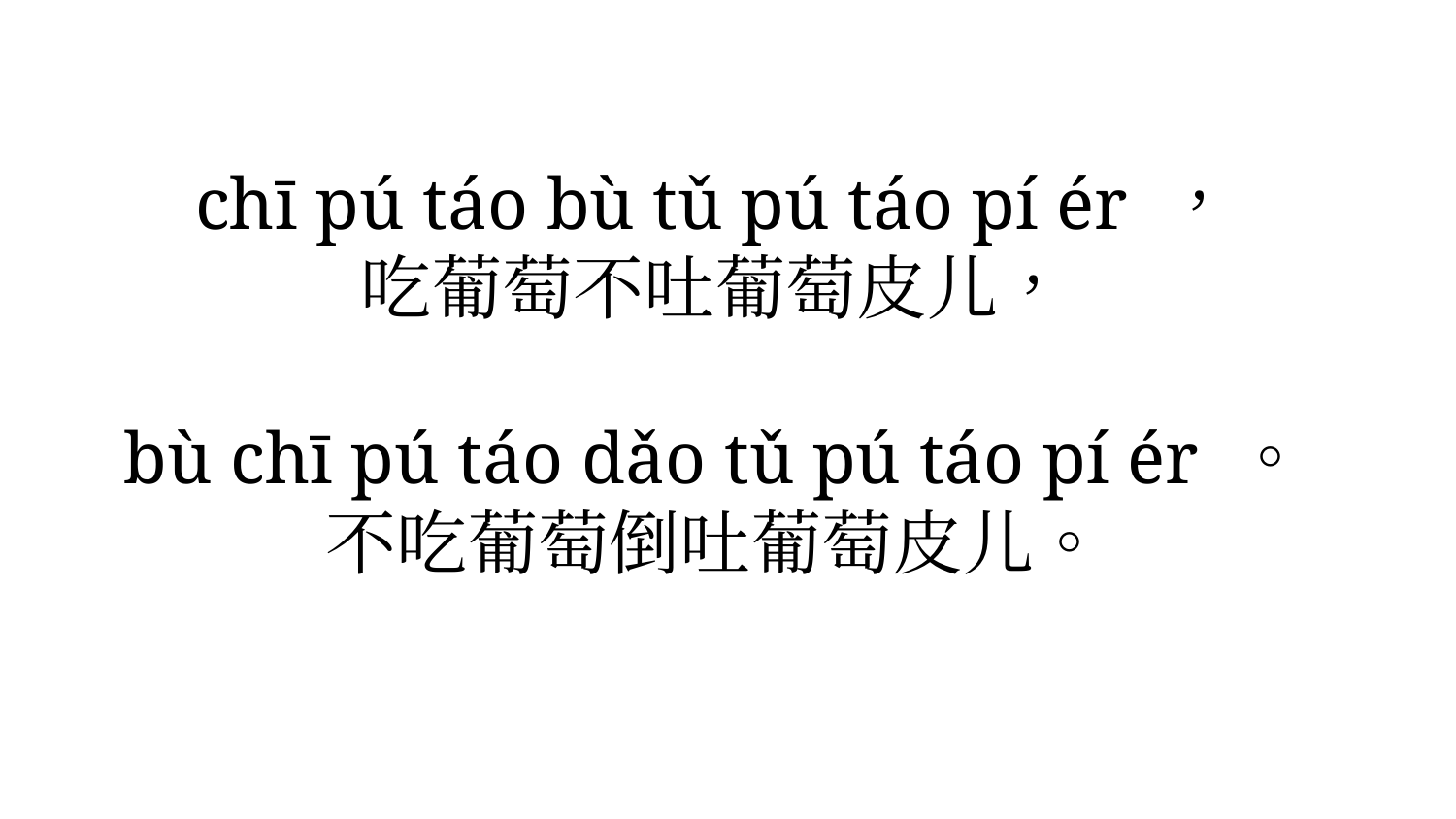

chī pú táo bù tǔ pú táo pí ér ，
吃葡萄不吐葡萄皮儿，

bù chī pú táo dǎo tǔ pú táo pí ér 。
不吃葡萄倒吐葡萄皮儿。